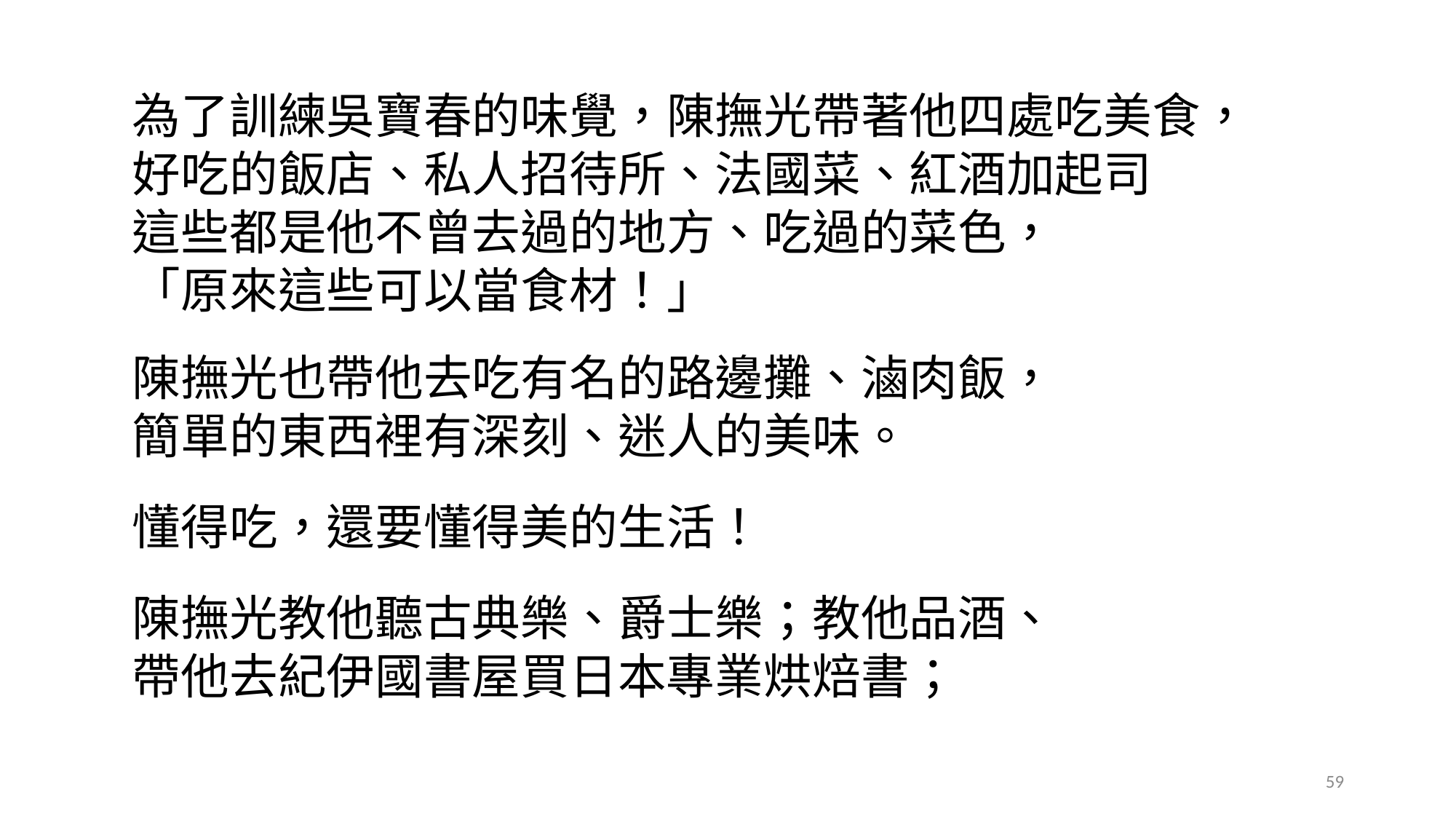

#
為了訓練吳寶春的味覺，陳撫光帶著他四處吃美食，
好吃的飯店、私人招待所、法國菜、紅酒加起司
這些都是他不曾去過的地方、吃過的菜色，
「原來這些可以當食材！」

陳撫光也帶他去吃有名的路邊攤、滷肉飯，
簡單的東西裡有深刻、迷人的美味。

懂得吃，還要懂得美的生活！

陳撫光教他聽古典樂、爵士樂；教他品酒、
帶他去紀伊國書屋買日本專業烘焙書；

59